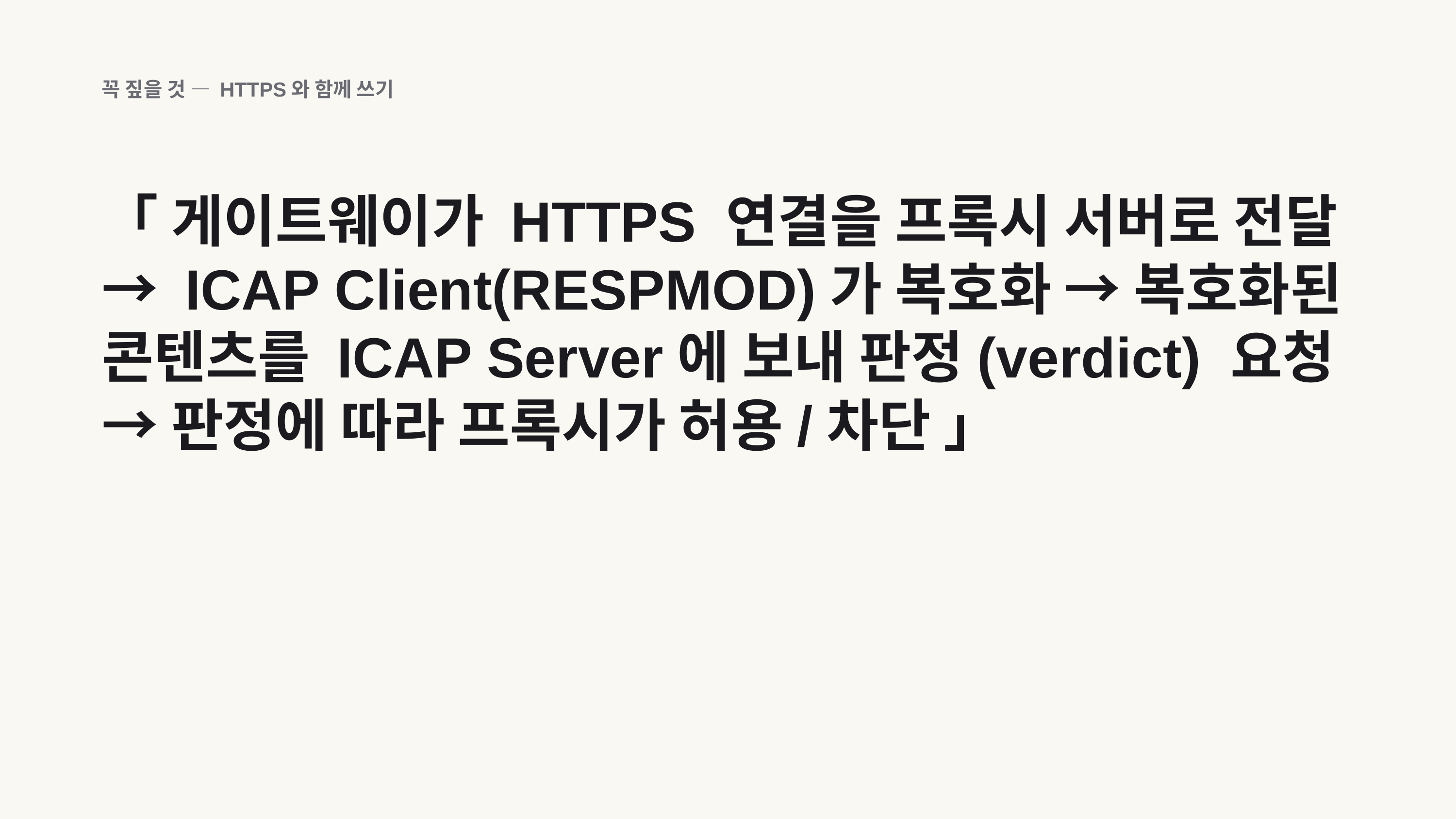

꼭 짚을 것 — HTTPS와 함께 쓰기
「 게이트웨이가 HTTPS 연결을 프록시 서버로 전달 → ICAP Client(RESPMOD)가 복호화 → 복호화된 콘텐츠를 ICAP Server에 보내 판정(verdict) 요청 → 판정에 따라 프록시가 허용/차단 」